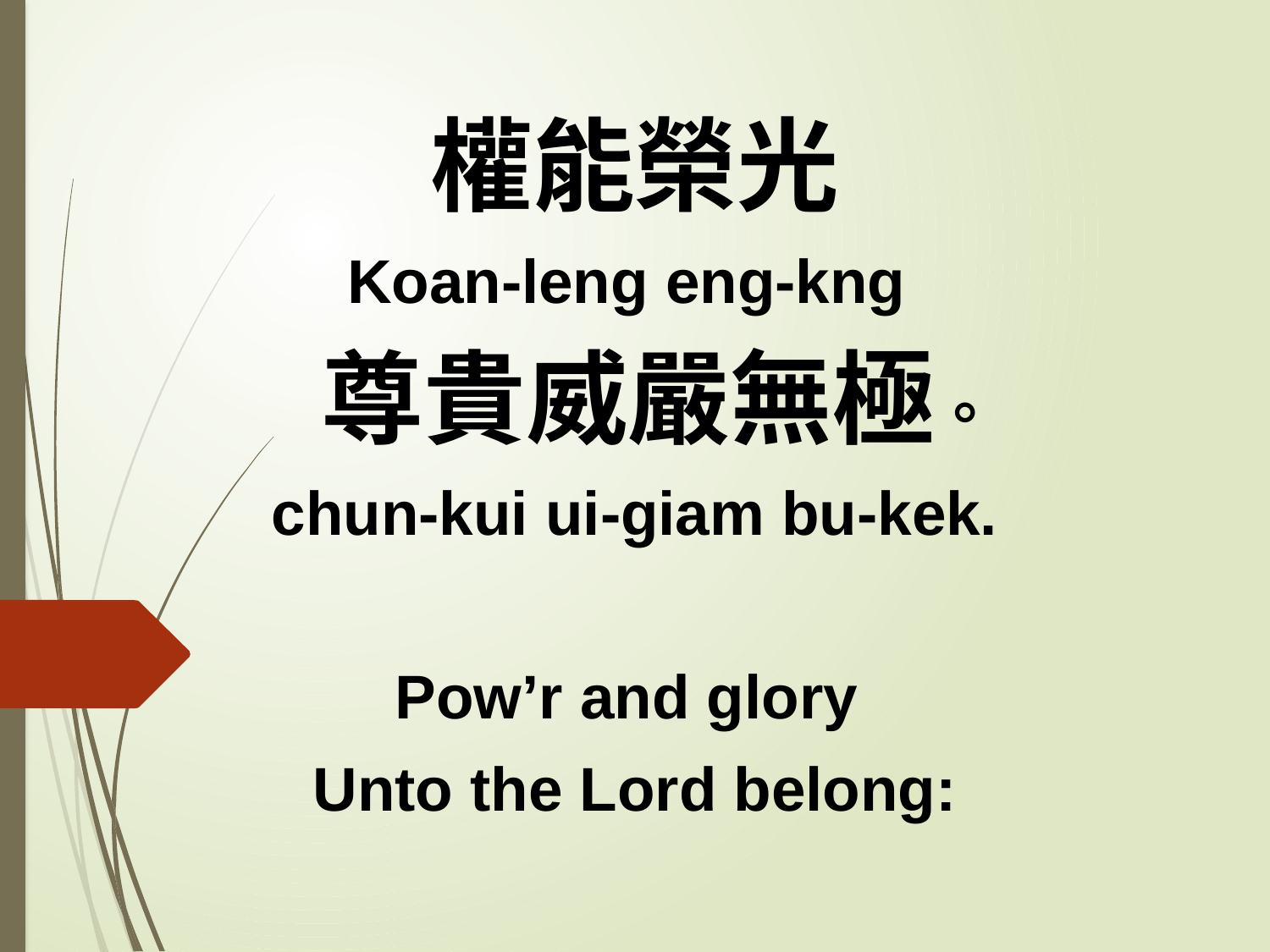

權能榮光
Koan-leng eng-kng
 尊貴威嚴無極。
chun-kui ui-giam bu-kek.

Pow’r and glory
Unto the Lord belong: